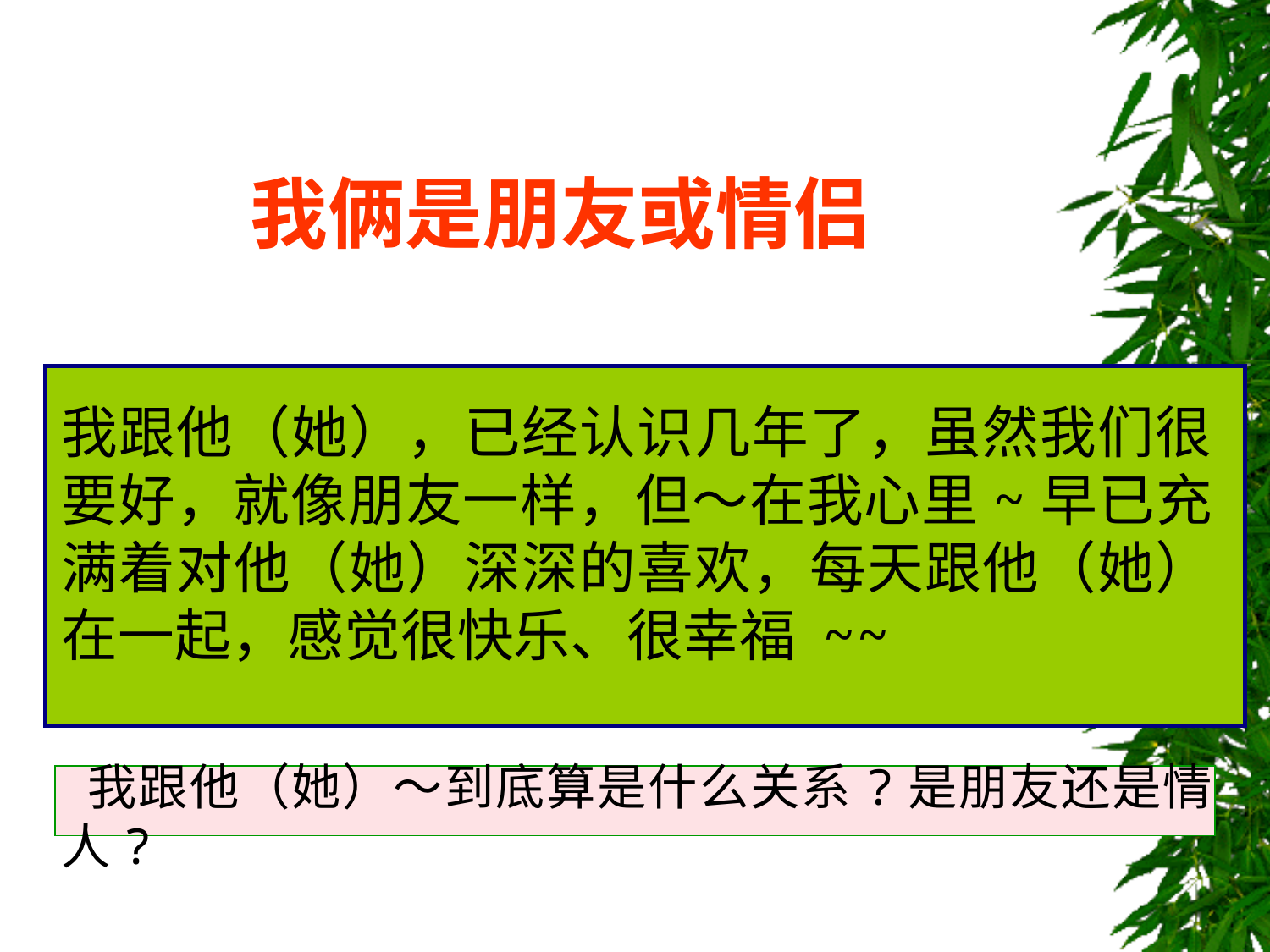

# 我俩是朋友或情侣

我跟他（她），已经认识几年了，虽然我们很要好，就像朋友一样，但～在我心里~早已充满着对他（她）深深的喜欢，每天跟他（她）在一起，感觉很快乐、很幸福 ~~

 我跟他（她）～到底算是什么关系?是朋友还是情人?